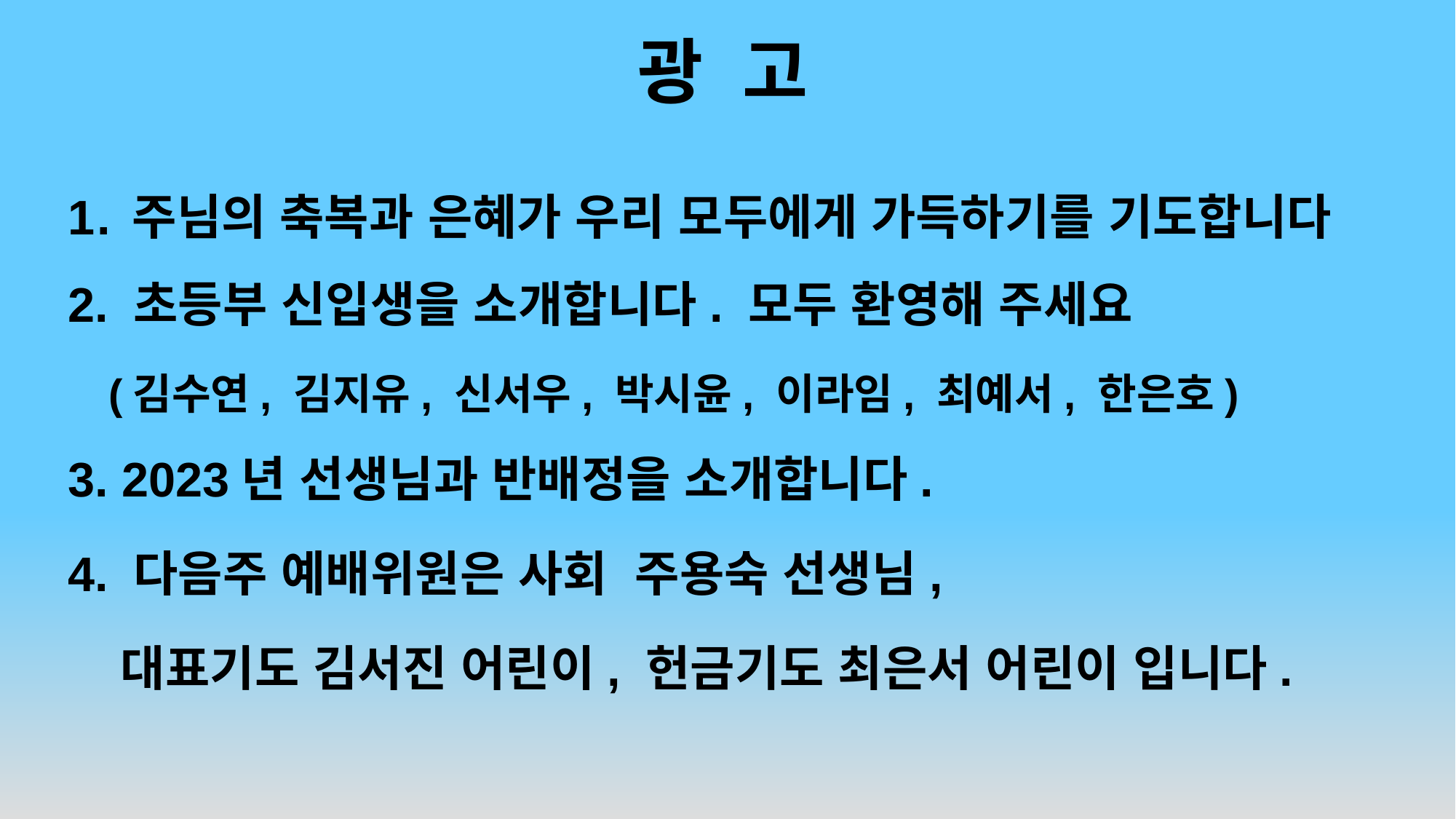

# 광  고
주님의 축복과 은혜가 우리 모두에게 가득하기를 기도합니다
2. 초등부 신입생을 소개합니다. 모두 환영해 주세요
   (김수연, 김지유, 신서우, 박시윤, 이라임, 최예서, 한은호)
3. 2023년 선생님과 반배정을 소개합니다.
4. 다음주 예배위원은 사회  주용숙 선생님,
   대표기도 김서진 어린이, 헌금기도 최은서 어린이 입니다.